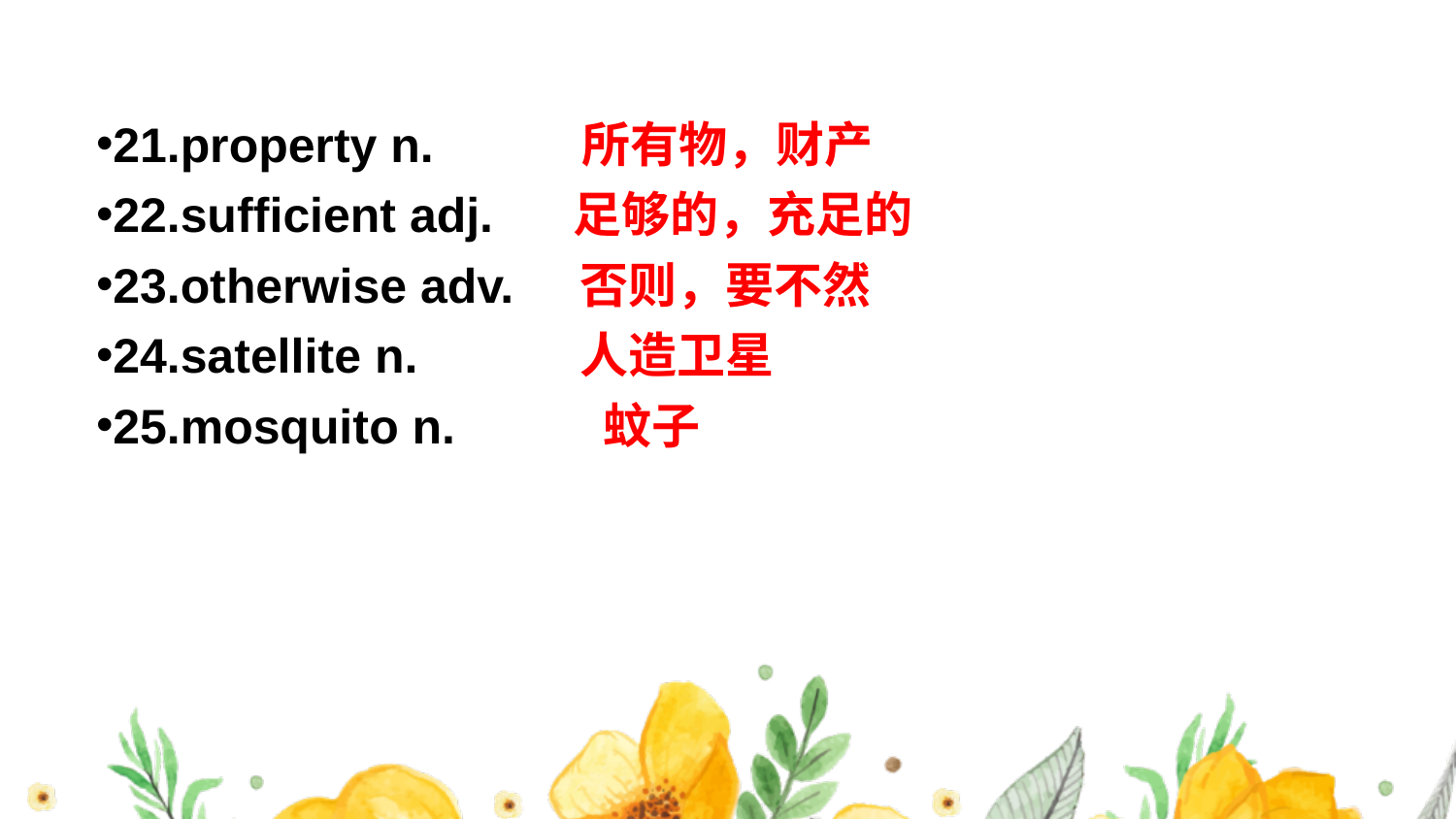

#
21.property n.          所有物，财产
22.sufficient adj.     足够的，充足的
23.otherwise adv.    否则，要不然
24.satellite n.           人造卫星
25.mosquito n.          蚊子